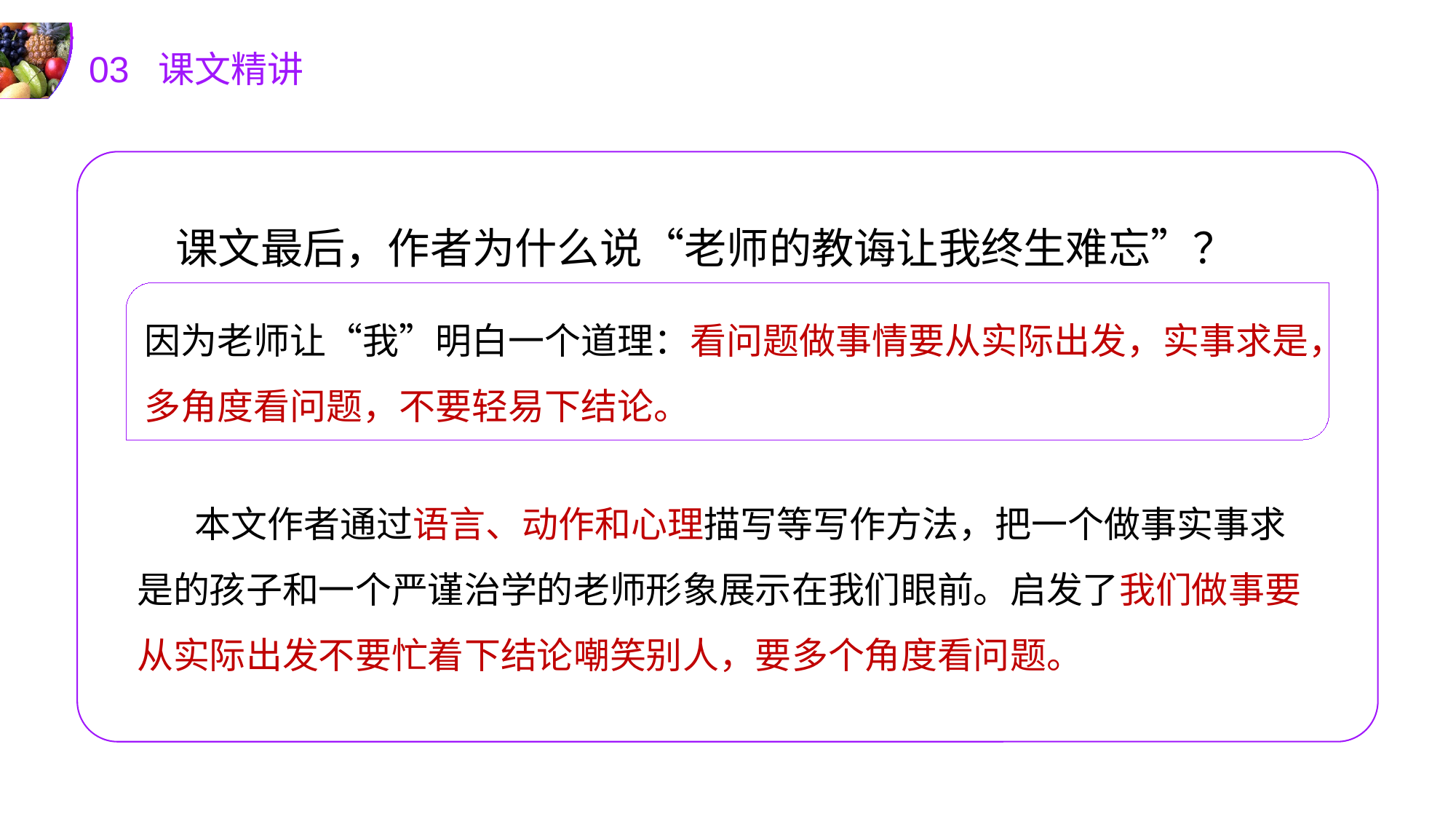

03  课文精讲
课文最后，作者为什么说“老师的教诲让我终生难忘”？
因为老师让“我”明白一个道理：看问题做事情要从实际出发，实事求是，多角度看问题，不要轻易下结论。
      本文作者通过语言、动作和心理描写等写作方法，把一个做事实事求是的孩子和一个严谨治学的老师形象展示在我们眼前。启发了我们做事要从实际出发不要忙着下结论嘲笑别人，要多个角度看问题。